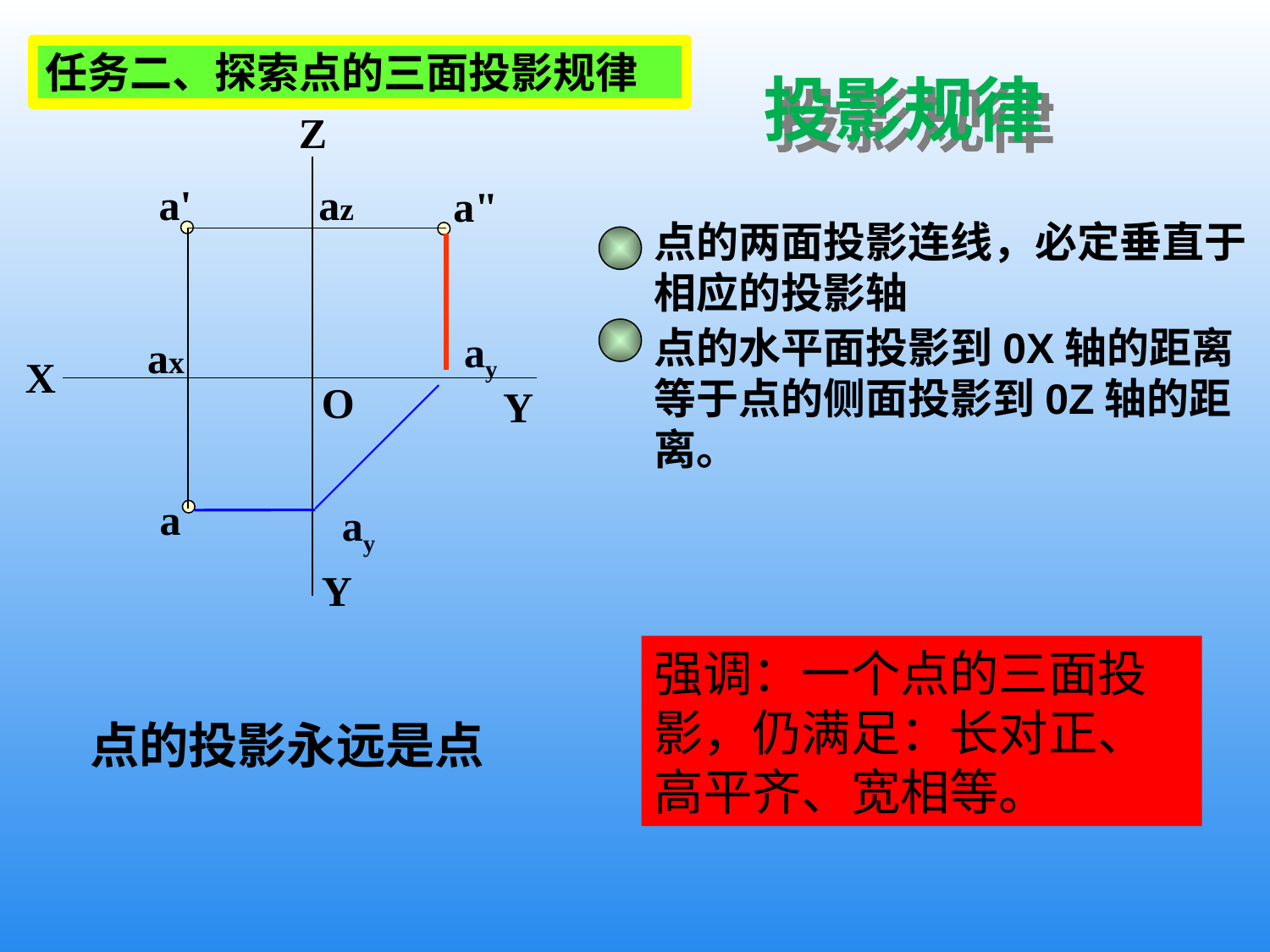

任务二、探索点的三面投影规律
投影规律
Z
az
a'
a"

ax
X
O
Y
a

Y
点的两面投影连线，必定垂直于相应的投影轴

点的水平面投影到0X轴的距离等于点的侧面投影到0Z轴的距离。
ay

ay
强调：一个点的三面投影，仍满足：长对正、高平齐、宽相等。
点的投影永远是点